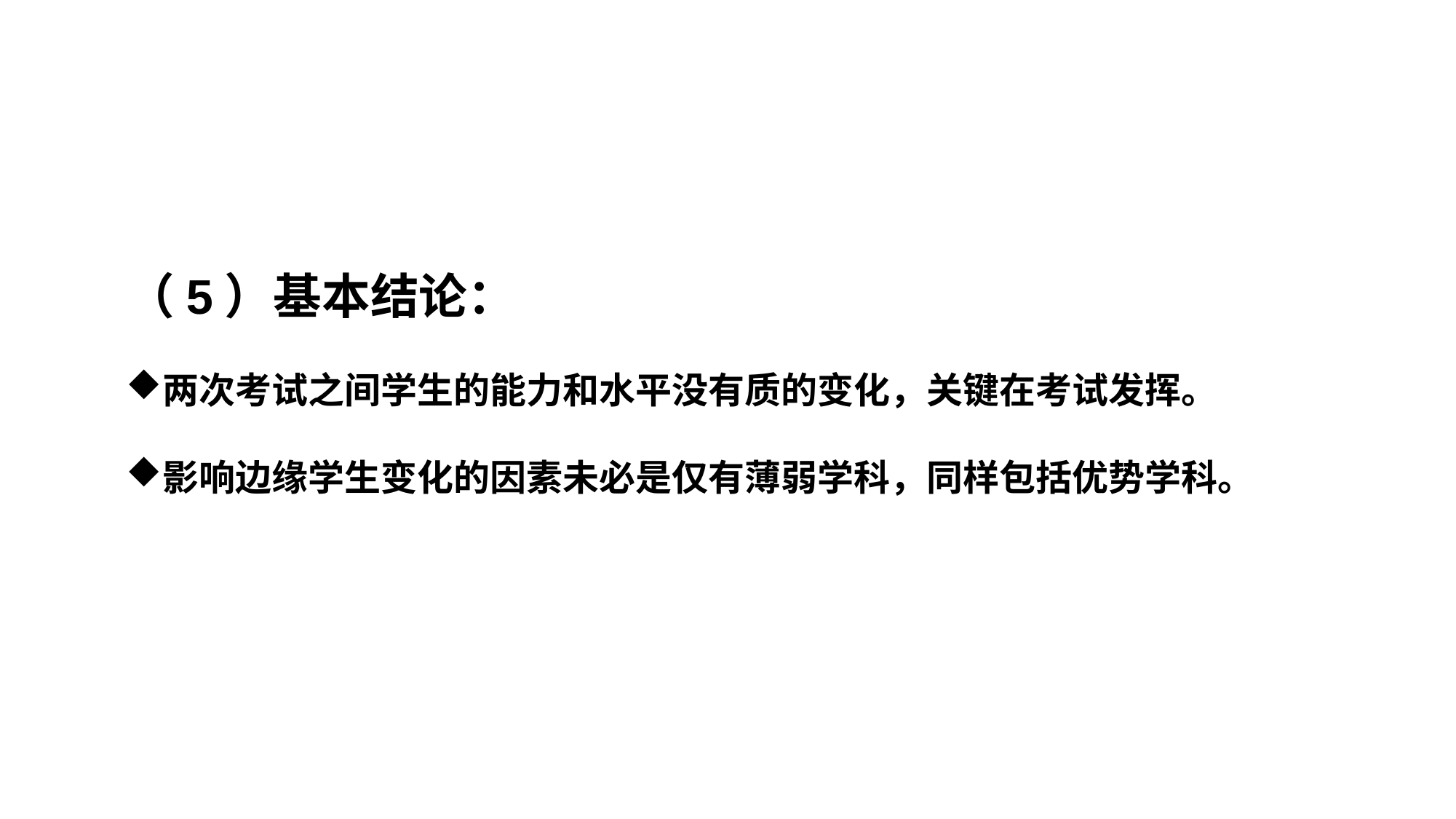

（5）基本结论：
两次考试之间学生的能力和水平没有质的变化，关键在考试发挥。
影响边缘学生变化的因素未必是仅有薄弱学科，同样包括优势学科。